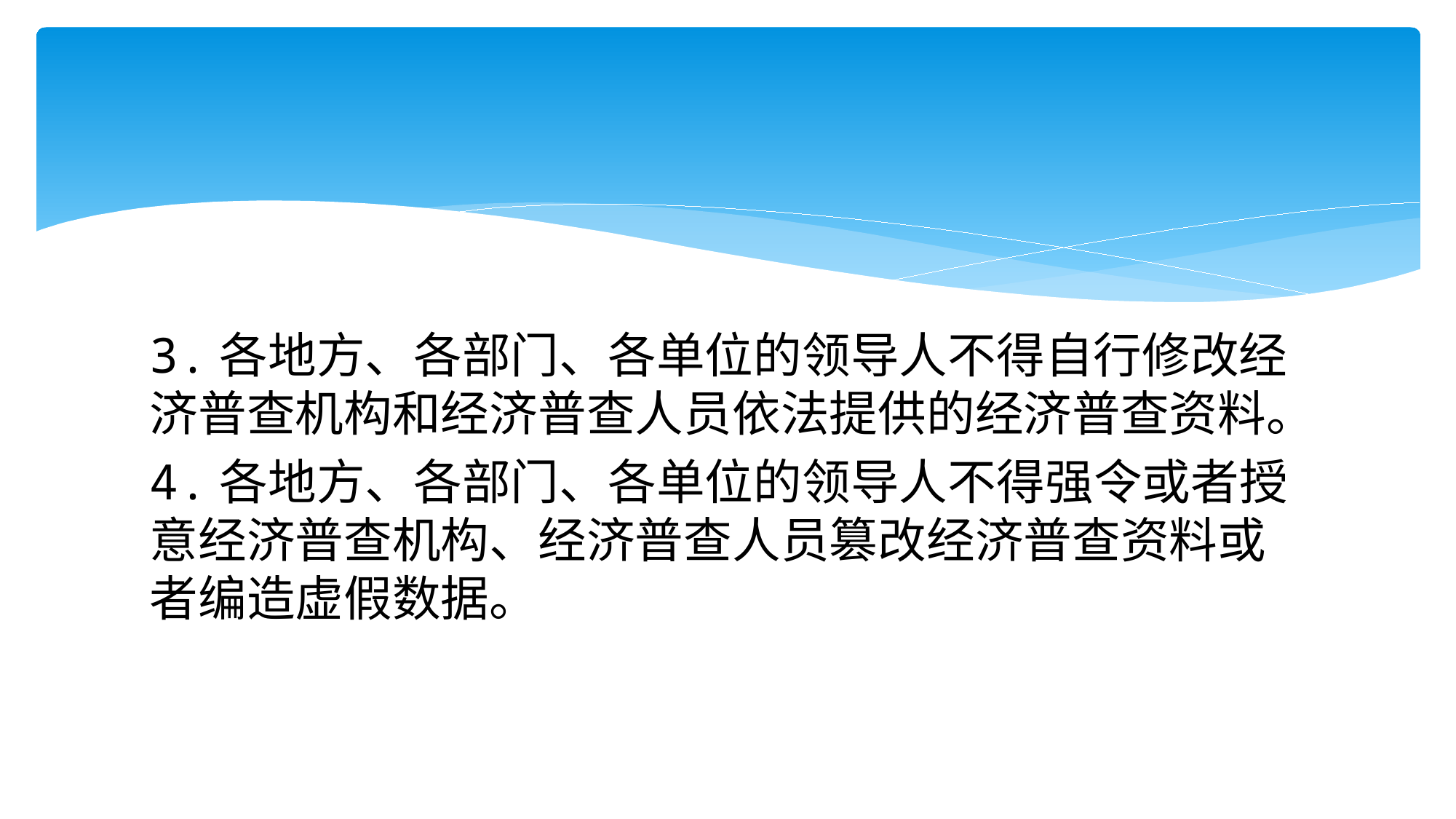

3.各地方、各部门、各单位的领导人不得自行修改经济普查机构和经济普查人员依法提供的经济普查资料。
4.各地方、各部门、各单位的领导人不得强令或者授意经济普查机构、经济普查人员篡改经济普查资料或者编造虚假数据。